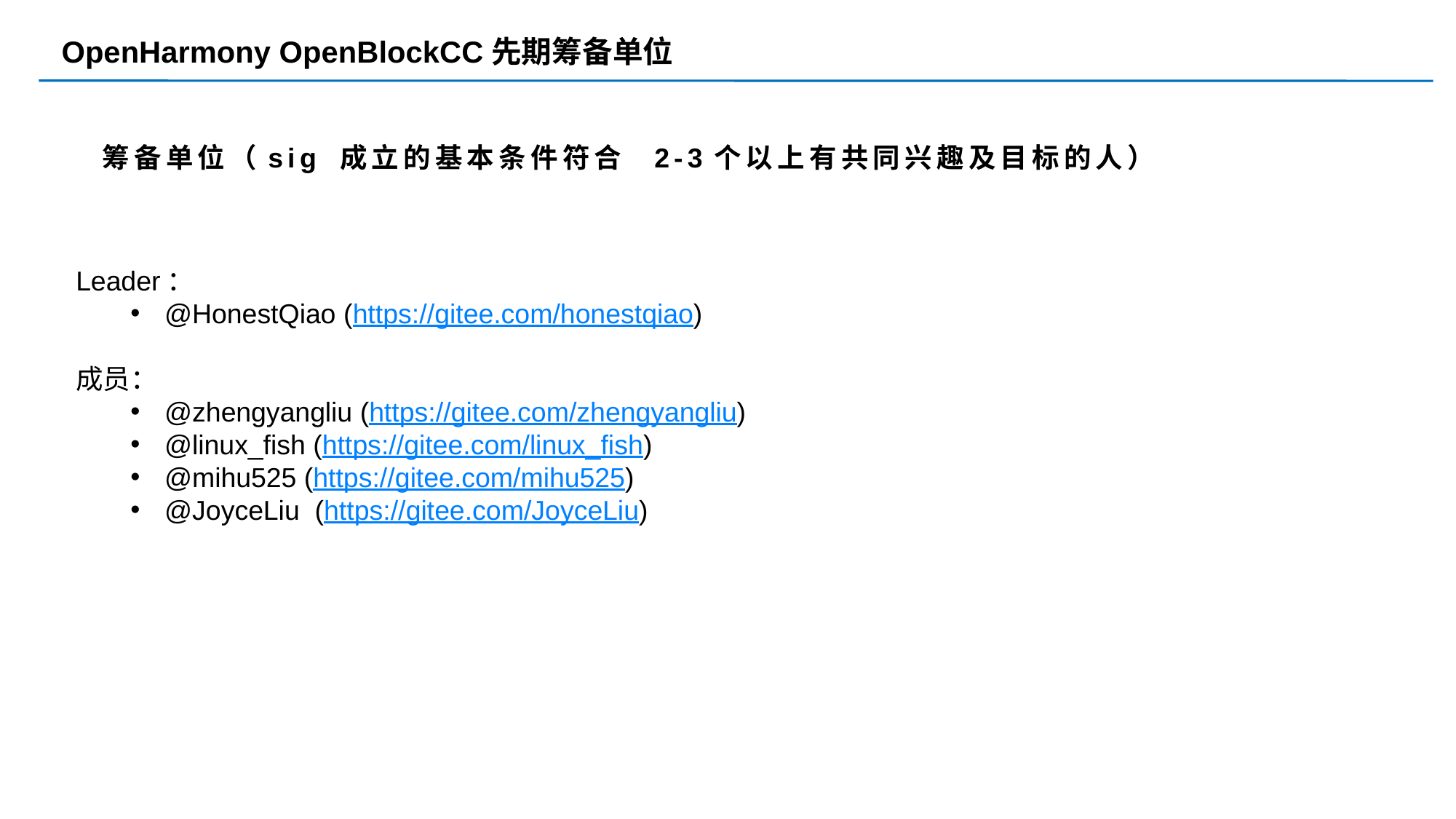

OpenHarmony OpenBlockCC先期筹备单位

筹备单位（sig 成立的基本条件符合  2-3个以上有共同兴趣及目标的人）

Leader：
@HonestQiao (https://gitee.com/honestqiao)

成员：
@zhengyangliu (https://gitee.com/zhengyangliu)
@linux_fish (https://gitee.com/linux_fish)
@mihu525 (https://gitee.com/mihu525)
@JoyceLiu  (https://gitee.com/JoyceLiu)